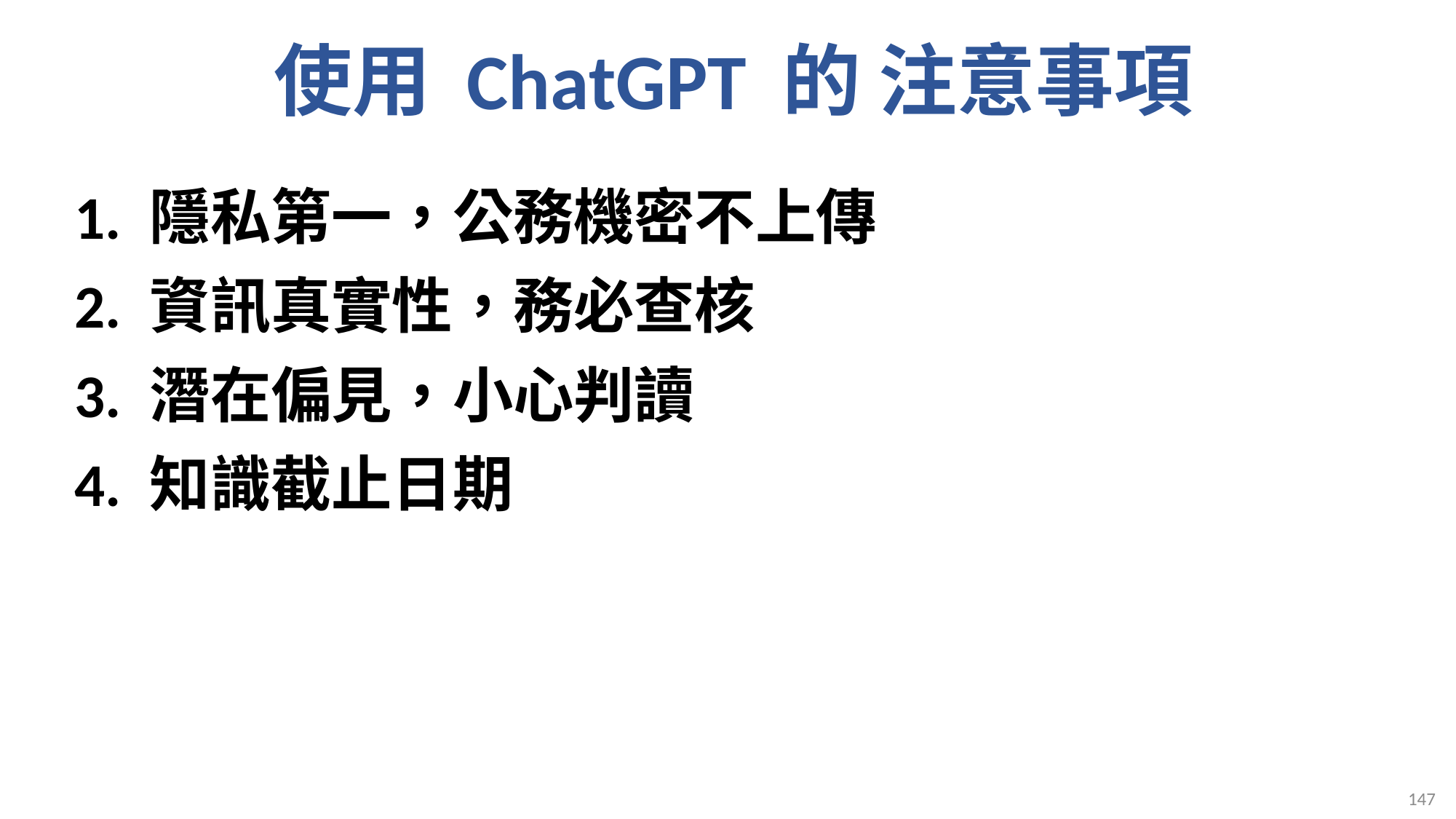

# 使用 ChatGPT 的 注意事項
1. 隱私第一，公務機密不上傳
2. 資訊真實性，務必查核
3. 潛在偏見，小心判讀
4. 知識截止日期
147